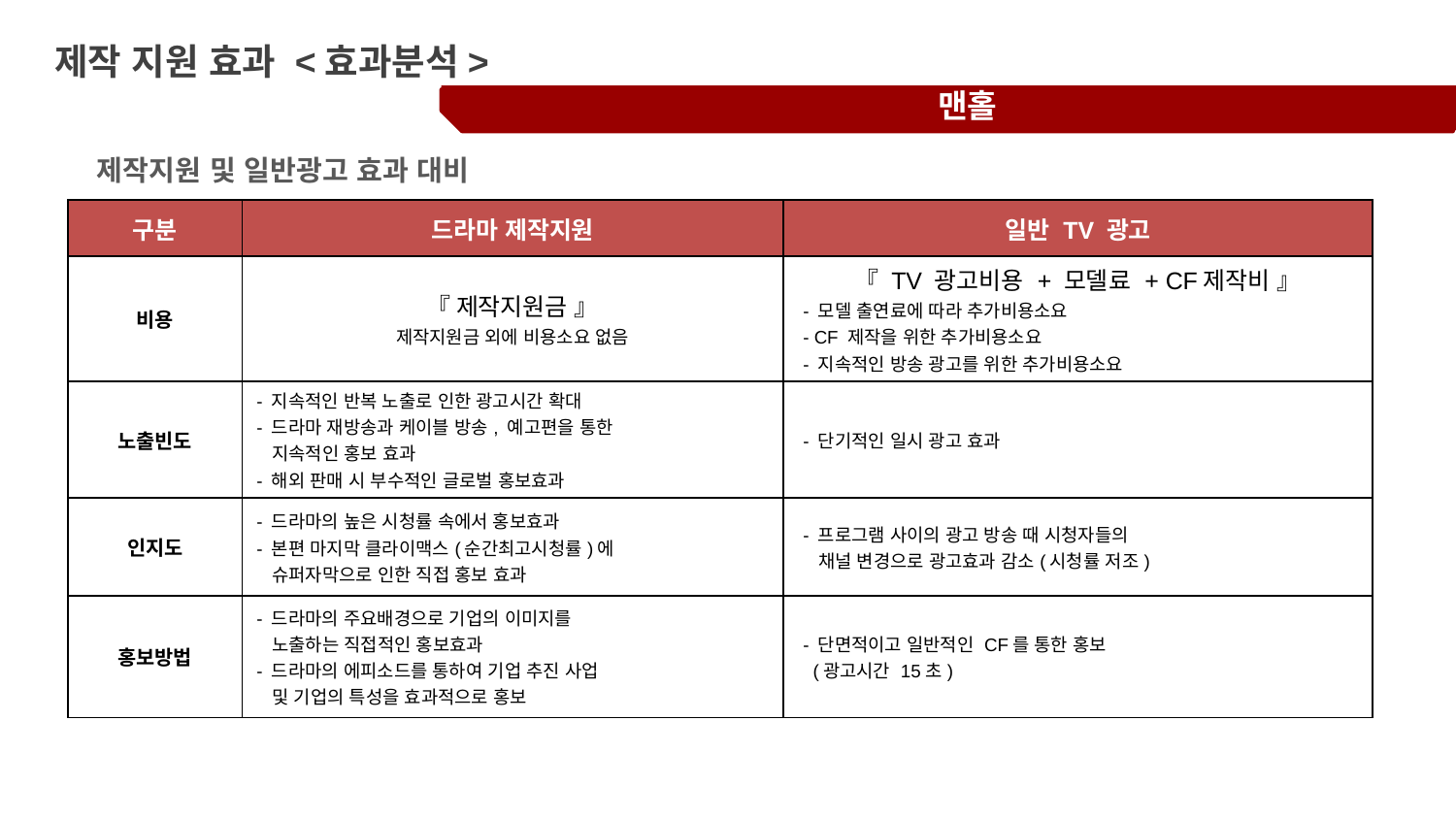

제작 지원 효과 <효과분석>
맨홀

제작지원 및 일반광고 효과 대비
| 구분 | 드라마 제작지원 | 일반 TV 광고 |
| --- | --- | --- |
| 비용 | 『 제작지원금 』 제작지원금 외에 비용소요 없음 | 『 TV 광고비용 + 모델료 + CF제작비 』 - 모델 출연료에 따라 추가비용소요 - CF 제작을 위한 추가비용소요 - 지속적인 방송 광고를 위한 추가비용소요 |
| 노출빈도 | - 지속적인 반복 노출로 인한 광고시간 확대 - 드라마 재방송과 케이블 방송, 예고편을 통한 지속적인 홍보 효과 - 해외 판매 시 부수적인 글로벌 홍보효과 | - 단기적인 일시 광고 효과 |
| 인지도 | - 드라마의 높은 시청률 속에서 홍보효과 - 본편 마지막 클라이맥스(순간최고시청률)에 슈퍼자막으로 인한 직접 홍보 효과 | - 프로그램 사이의 광고 방송 때 시청자들의 채널 변경으로 광고효과 감소(시청률 저조) |
| 홍보방법 | - 드라마의 주요배경으로 기업의 이미지를 노출하는 직접적인 홍보효과 - 드라마의 에피소드를 통하여 기업 추진 사업 및 기업의 특성을 효과적으로 홍보 | - 단면적이고 일반적인 CF를 통한 홍보 (광고시간 15초) |